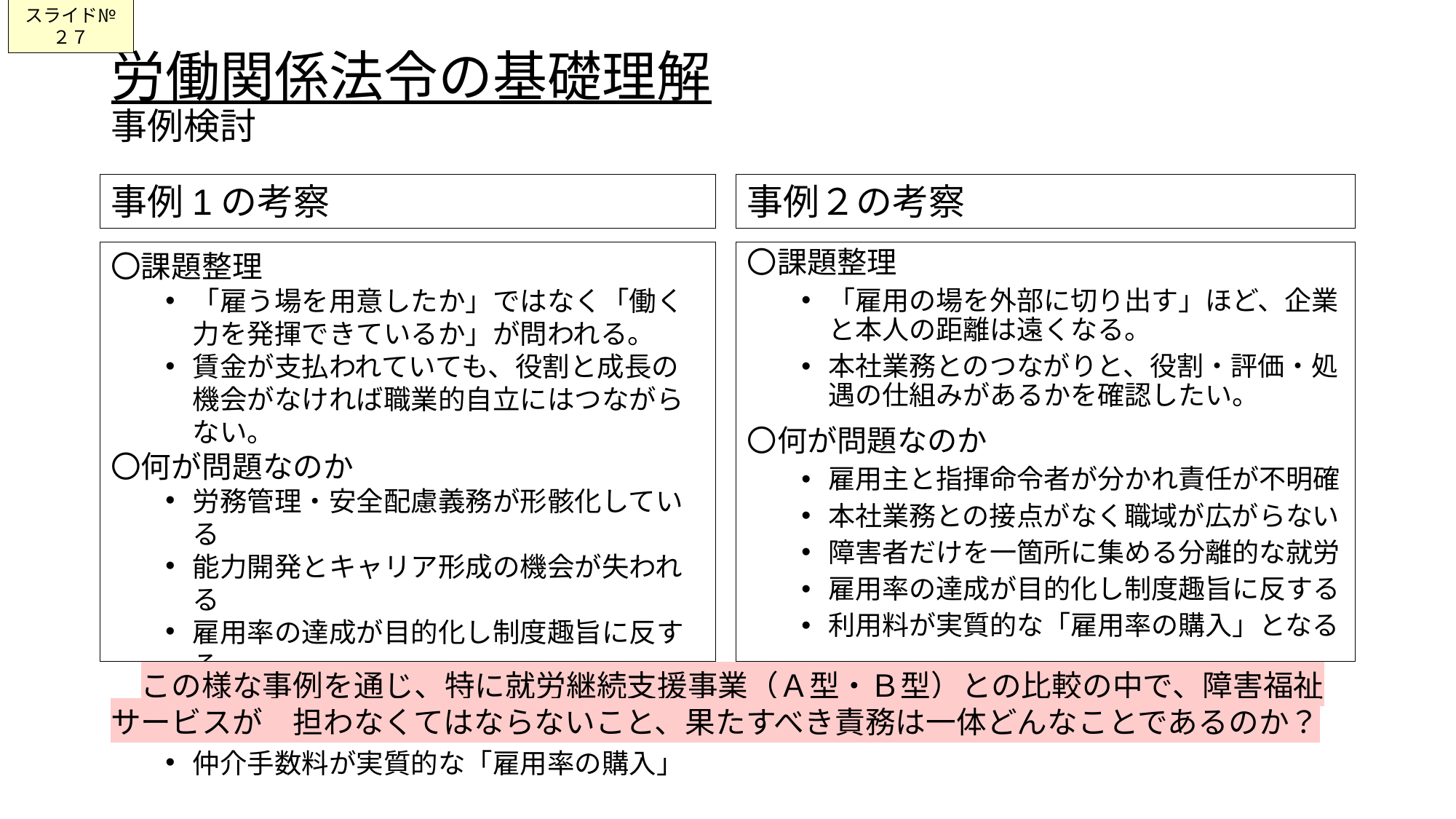

スライド№２７
# 労働関係法令の基礎理解 事例検討
事例1の考察
事例２の考察
〇課題整理
「雇う場を用意したか」ではなく「働く力を発揮できているか」が問われる。
賃金が支払われていても、役割と成長の機会がなければ職業的自立にはつながらない。
〇何が問題なのか
労務管理・安全配慮義務が形骸化している
能力開発とキャリア形成の機会が失われる
雇用率の達成が目的化し制度趣旨に反する
役割のなさが意欲低下と社会的孤立を招く
仲介手数料が実質的な「雇用率の購入」
〇課題整理
「雇用の場を外部に切り出す」ほど、企業と本人の距離は遠くなる。
本社業務とのつながりと、役割・評価・処遇の仕組みがあるかを確認したい。
〇何が問題なのか
雇用主と指揮命令者が分かれ責任が不明確
本社業務との接点がなく職域が広がらない
障害者だけを一箇所に集める分離的な就労
雇用率の達成が目的化し制度趣旨に反する
利用料が実質的な「雇用率の購入」となる
　この様な事例を通じ、特に就労継続支援事業（Ａ型・Ｂ型）との比較の中で、障害福祉サービスが　担わなくてはならないこと、果たすべき責務は一体どんなことであるのか？